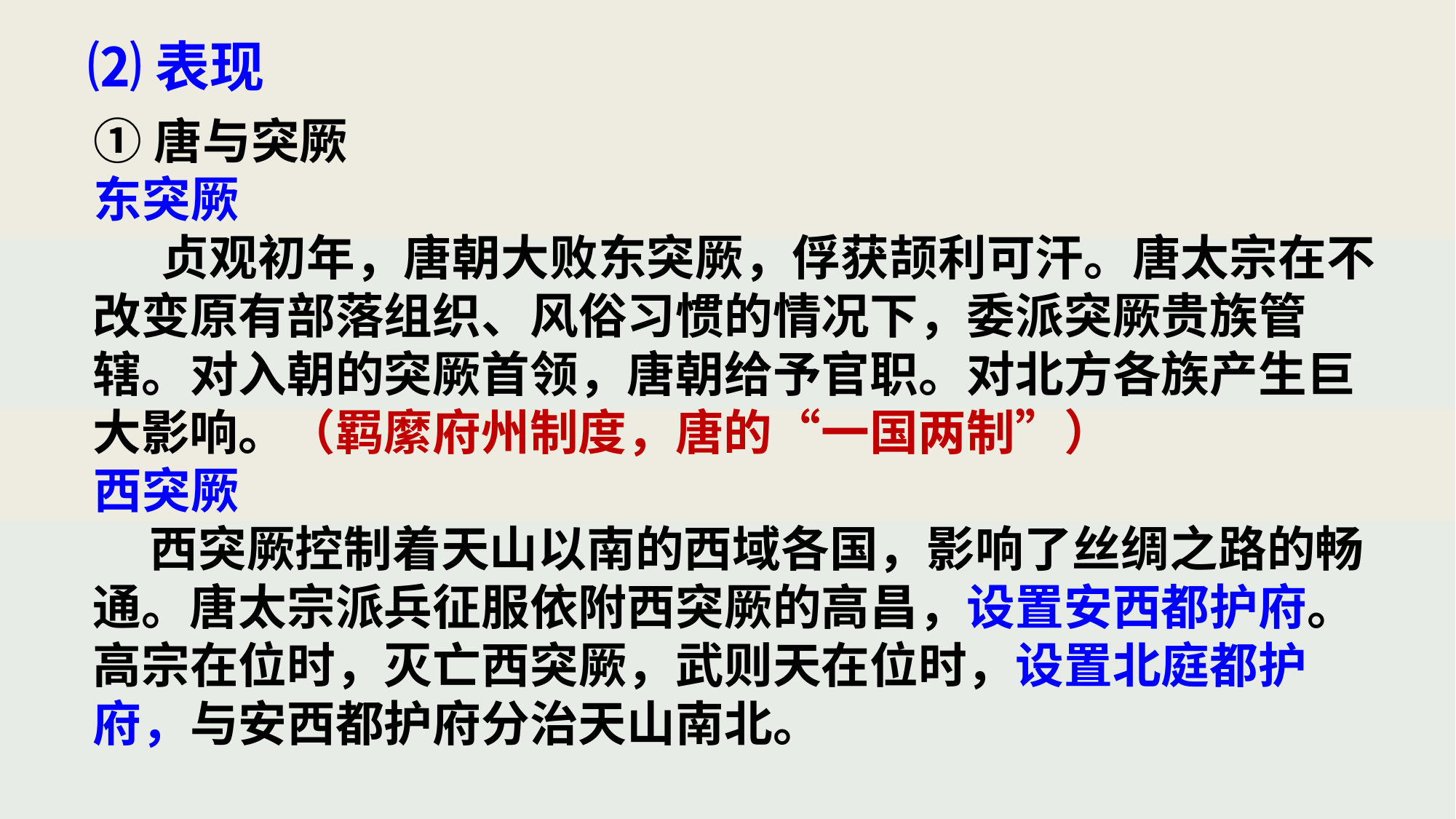

⑵表现
①唐与突厥
东突厥
     贞观初年，唐朝大败东突厥，俘获颉利可汗。唐太宗在不改变原有部落组织、风俗习惯的情况下，委派突厥贵族管辖。对入朝的突厥首领，唐朝给予官职。对北方各族产生巨大影响。（羁縻府州制度，唐的“一国两制”）
西突厥
    西突厥控制着天山以南的西域各国，影响了丝绸之路的畅通。唐太宗派兵征服依附西突厥的高昌，设置安西都护府。高宗在位时，灭亡西突厥，武则天在位时，设置北庭都护府，与安西都护府分治天山南北。